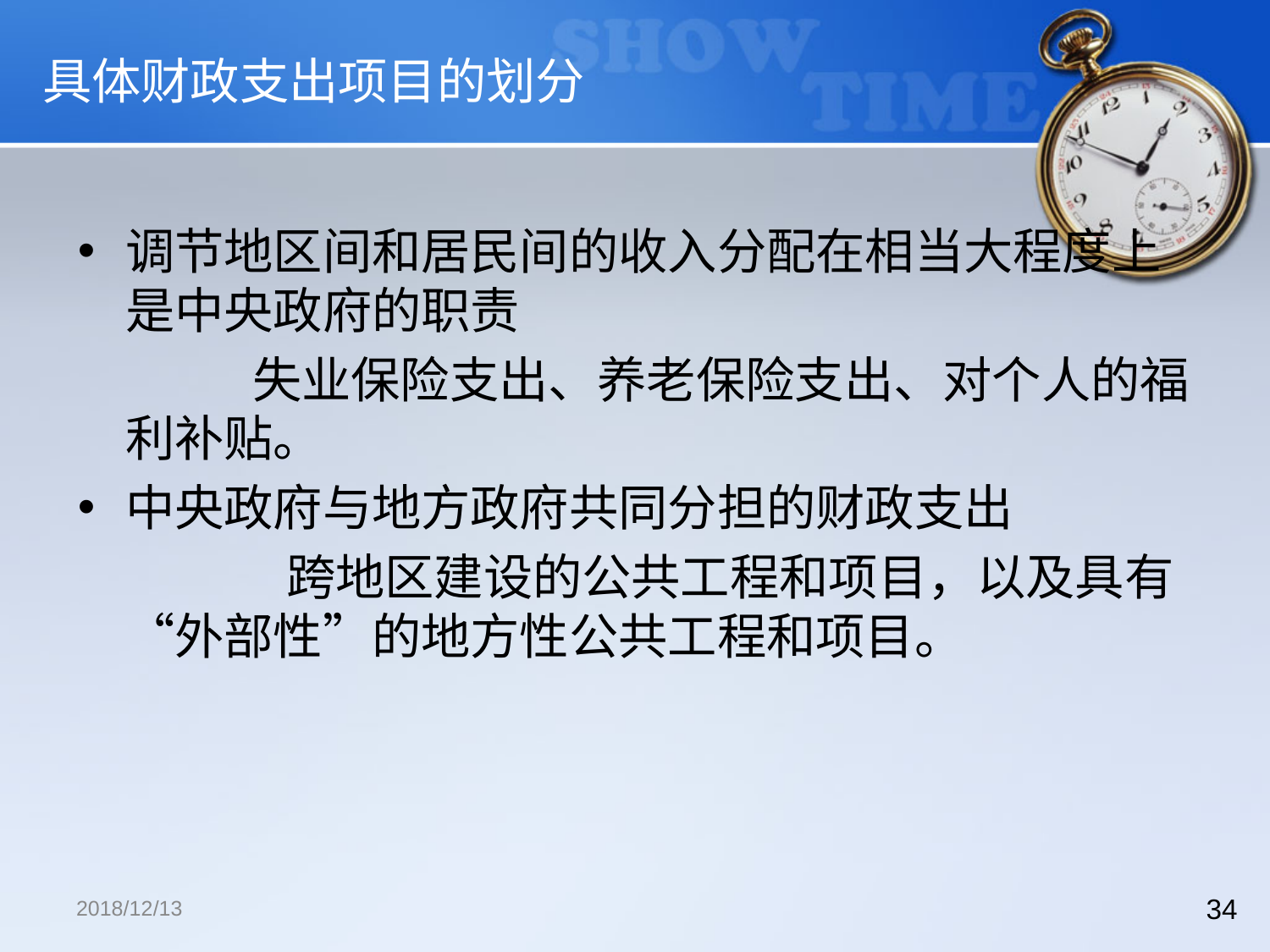

# 具体财政支出项目的划分
调节地区间和居民间的收入分配在相当大程度上是中央政府的职责
		失业保险支出、养老保险支出、对个人的福利补贴。
中央政府与地方政府共同分担的财政支出
		  跨地区建设的公共工程和项目，以及具有“外部性”的地方性公共工程和项目。
2018/12/13
34